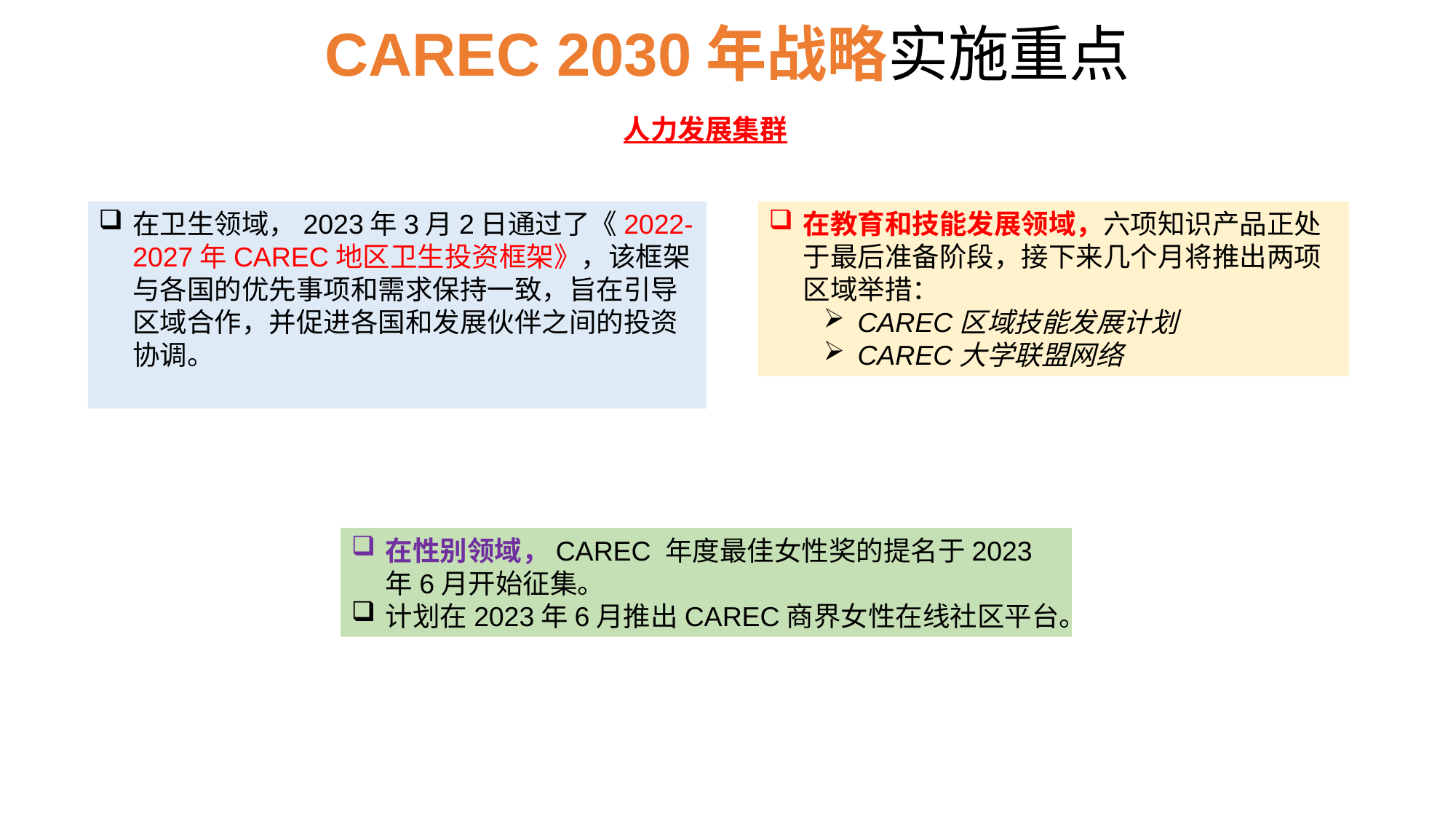

# CAREC 2030年战略实施重点
人力发展集群
在卫生领域，2023年3月2日通过了《2022-2027年CAREC地区卫生投资框架》，该框架与各国的优先事项和需求保持一致，旨在引导区域合作，并促进各国和发展伙伴之间的投资协调。

在教育和技能发展领域，六项知识产品正处于最后准备阶段，接下来几个月将推出两项区域举措：
CAREC区域技能发展计划
CAREC大学联盟网络
在性别领域，CAREC 年度最佳女性奖的提名于2023年6月开始征集。
计划在2023年6月推出CAREC商界女性在线社区平台。